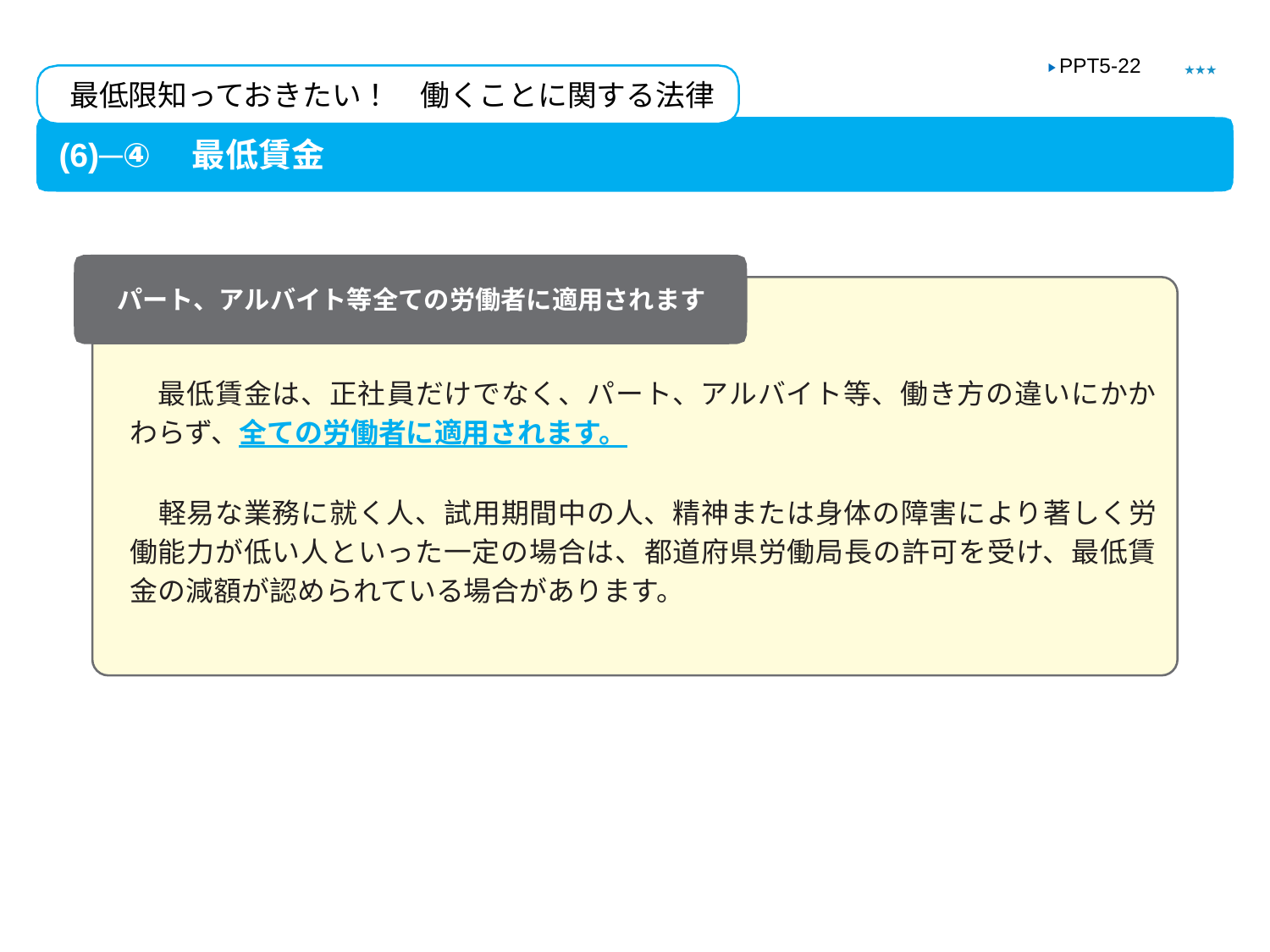

★★★
▶ PPT5-22

最低限知っておきたい！　働くことに関する法律

(6)─④　最低賃金

パート、アルバイト等全ての労働者に適用されます
　最低賃金は、正社員だけでなく、パート、アルバイト等、働き方の違いにかかわらず、全ての労働者に適用されます。

　軽易な業務に就く人、試用期間中の人、精神または身体の障害により著しく労働能力が低い人といった一定の場合は、都道府県労働局長の許可を受け、最低賃金の減額が認められている場合があります。